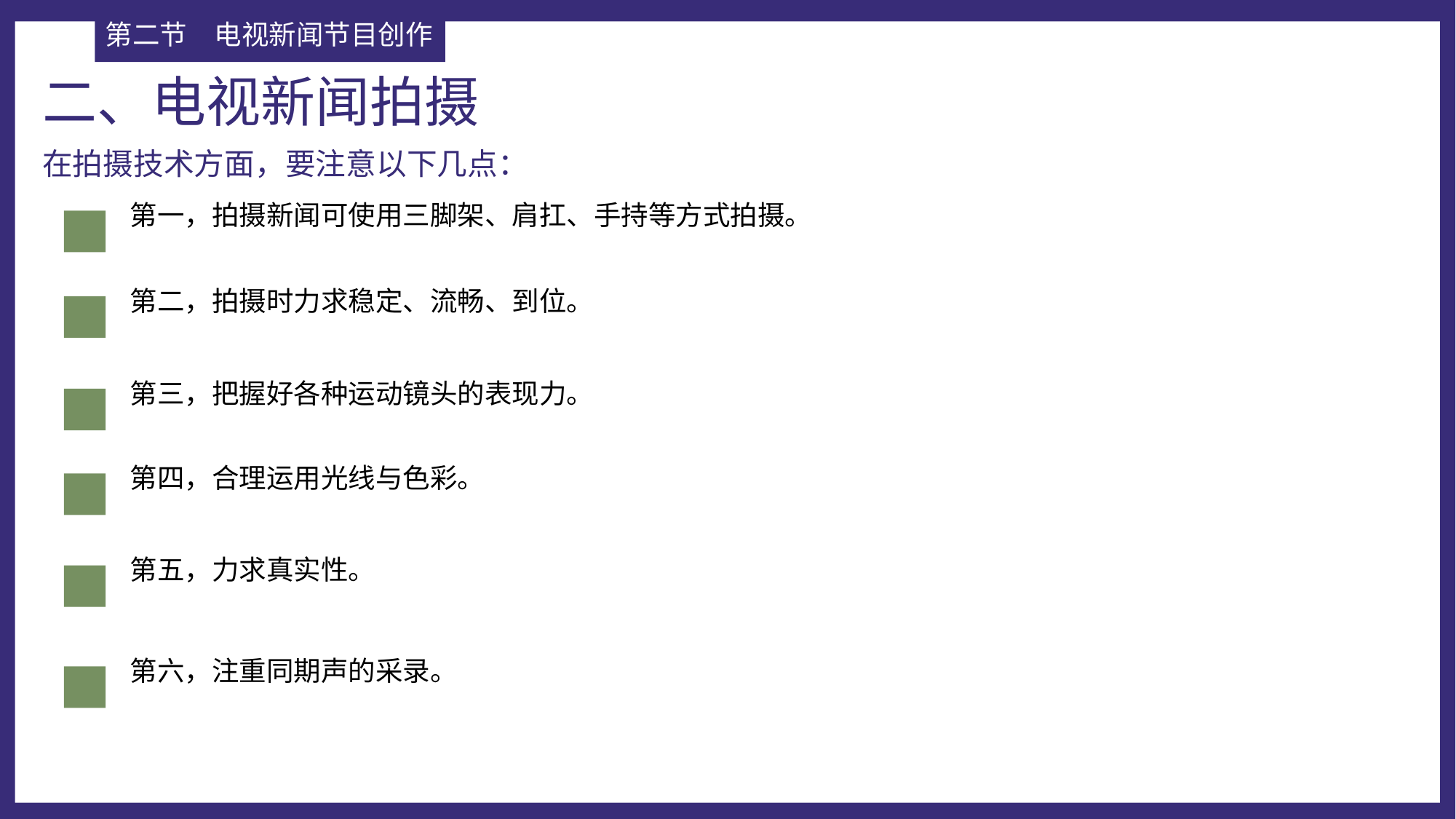

第二节	电视新闻节目创作
二、电视新闻拍摄
在拍摄技术方面，要注意以下几点：
第一，拍摄新闻可使用三脚架、肩扛、手持等方式拍摄。

第二，拍摄时力求稳定、流畅、到位。

第三，把握好各种运动镜头的表现力。

第四，合理运用光线与色彩。

第五，力求真实性。

第六，注重同期声的采录。